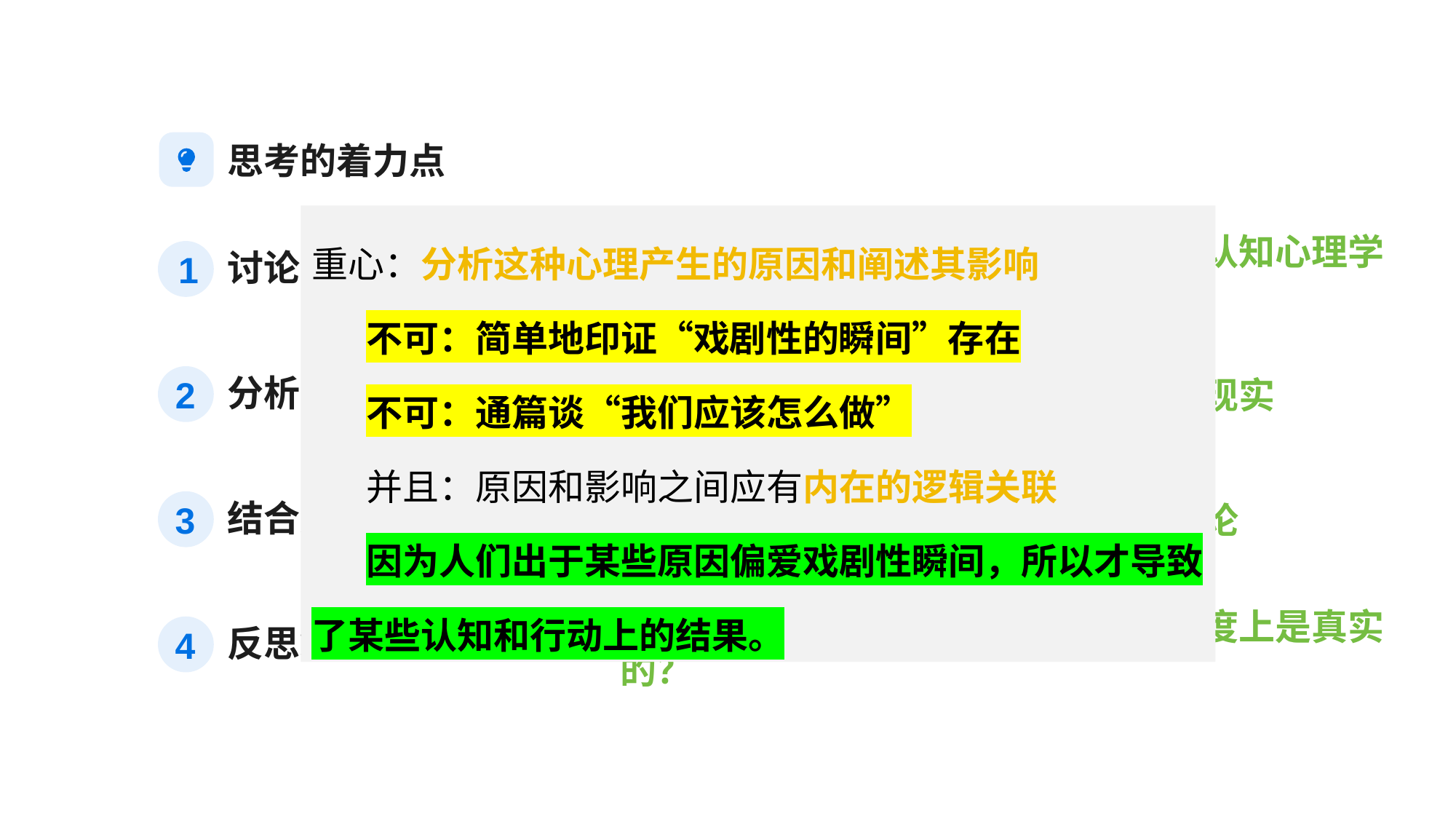

思考的着力点

重心：分析这种心理产生的原因和阐述其影响
不可：简单地印证“戏剧性的瞬间”存在
不可：通篇谈“我们应该怎么做”
并且：原因和影响之间应有内在的逻辑关联
因为人们出于某些原因偏爱戏剧性瞬间，所以才导致了某些认知和行动上的结果。

为什么人们更喜欢戏剧性瞬间？涉及认知心理学的叙事偏好

讨论“这种偏爱”的成因
1

分析“这种偏爱”的影响
2
从正反两方面讨论，如何平衡期待与现实

结合具体领域展开
3
选取教育、职业、科研等领域深入讨论

那些广为流传的戏剧性瞬间，多大程度上是真实的？

反思叙事与真实的关系
4